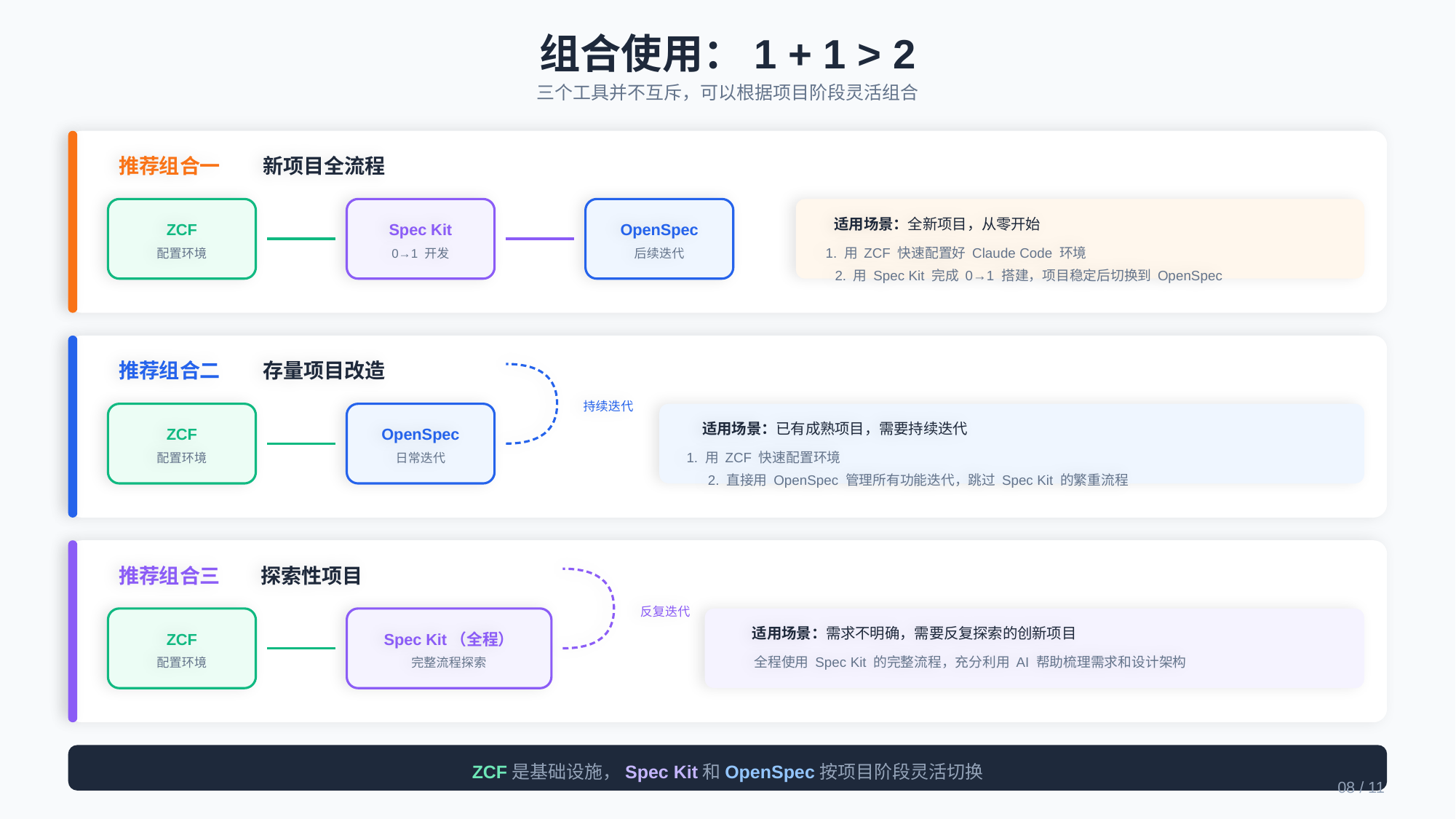

组合使用：1 + 1 > 2
三个工具并不互斥，可以根据项目阶段灵活组合

推荐组合一
新项目全流程

适用场景：全新项目，从零开始
ZCF
Spec Kit
OpenSpec

1. 用 ZCF 快速配置好 Claude Code 环境
配置环境
0→1 开发
后续迭代
2. 用 Spec Kit 完成 0→1 搭建，项目稳定后切换到 OpenSpec

推荐组合二
存量项目改造

持续迭代

适用场景：已有成熟项目，需要持续迭代
ZCF
OpenSpec

1. 用 ZCF 快速配置环境
配置环境
日常迭代
2. 直接用 OpenSpec 管理所有功能迭代，跳过 Spec Kit 的繁重流程

推荐组合三
探索性项目

反复迭代

适用场景：需求不明确，需要反复探索的创新项目
ZCF
Spec Kit（全程）

全程使用 Spec Kit 的完整流程，充分利用 AI 帮助梳理需求和设计架构
配置环境
完整流程探索

ZCF是基础设施，Spec Kit和OpenSpec按项目阶段灵活切换
08 / 11